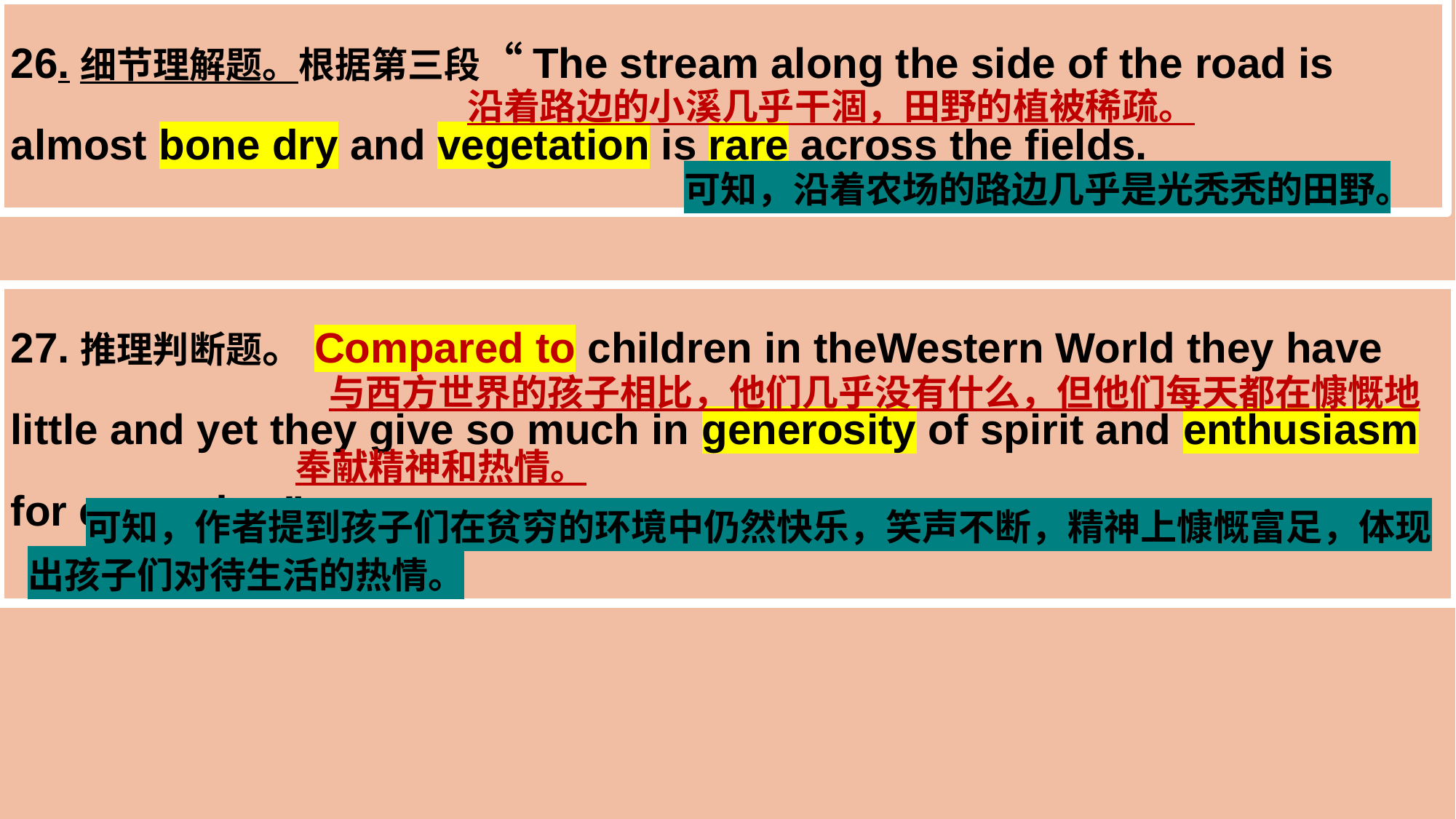

26.细节理解题。根据第三段“The stream along the side of the road is almost bone dry and vegetation is rare across the fields.
                                              沿着路边的小溪几乎干涸，田野的植被稀疏。
可知，沿着农场的路边几乎是光秃秃的田野。
27.推理判断题。Compared to children in theWestern World they have little and yet they give so much in generosity of spirit and enthusiasm for every day.”
   与西方世界的孩子相比，他们几乎没有什么，但他们每天都在慷慨地
奉献精神和热情。
      可知，作者提到孩子们在贫穷的环境中仍然快乐，笑声不断，精神上慷慨富足，体现出孩子们对待生活的热情。